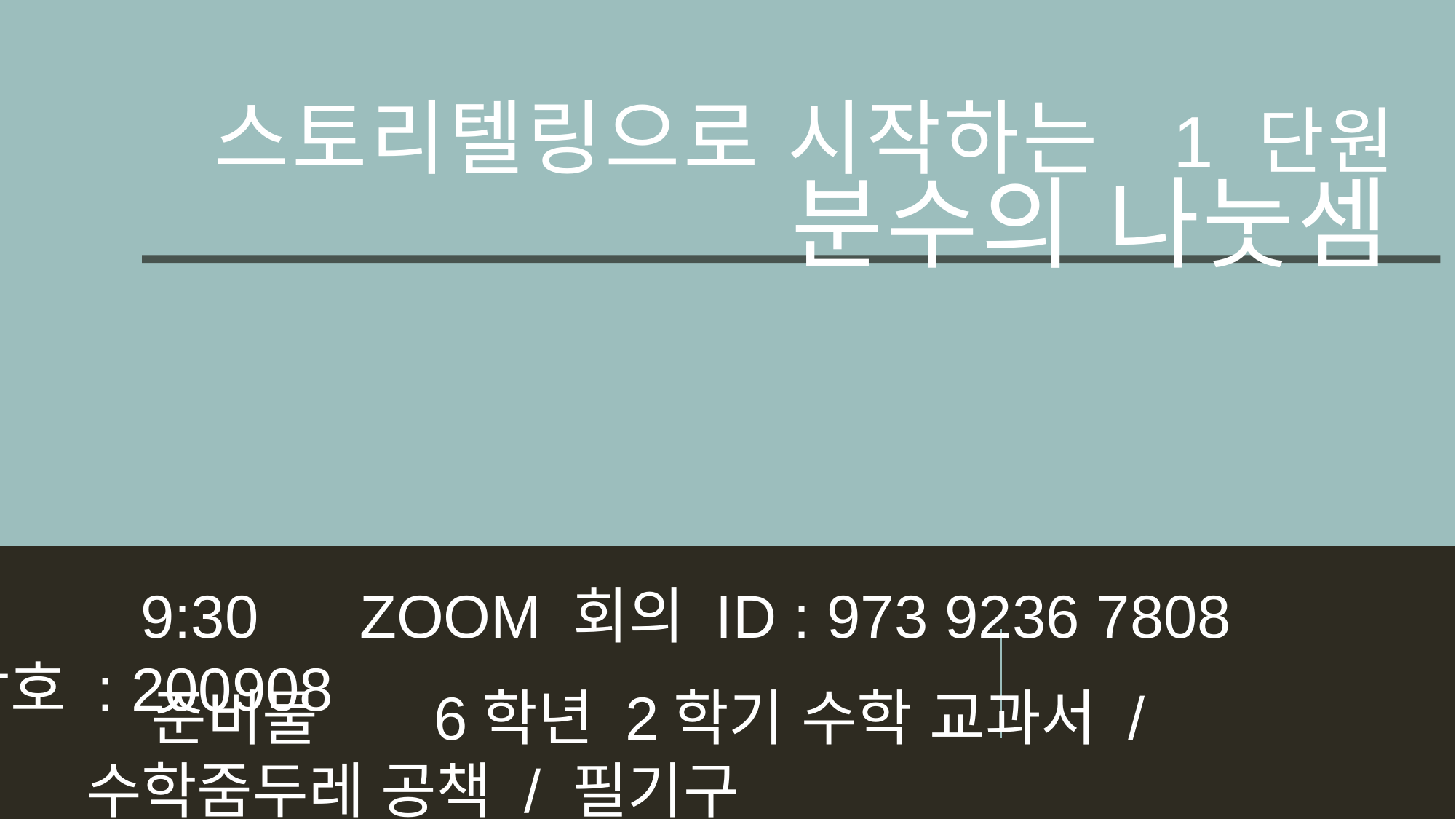

# 스토리텔링으로 시작하는  1 단원  분수의 나눗셈

           9:30      ZOOM 회의 ID : 973 9236 7808     암호 : 200908
   준비물      6학년 2학기 수학 교과서 / 수학줌두레 공책 / 필기구